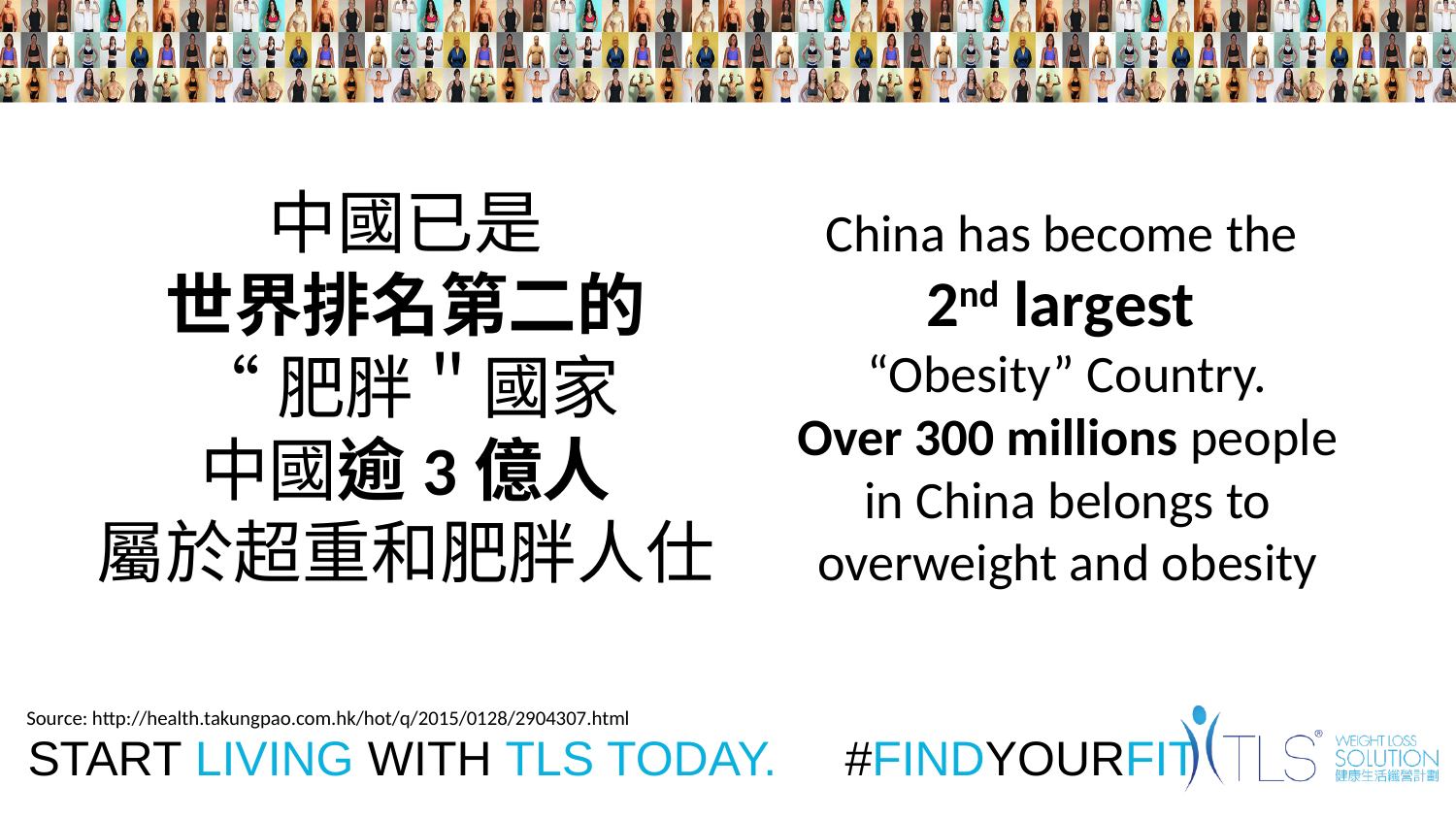

中國已是
世界排名第二的
“肥胖＂國家
中國逾3億人
屬於超重和肥胖人仕
China has become the
2nd largest
“Obesity” Country.
Over 300 millions people in China belongs to overweight and obesity
Source: http://health.takungpao.com.hk/hot/q/2015/0128/2904307.html